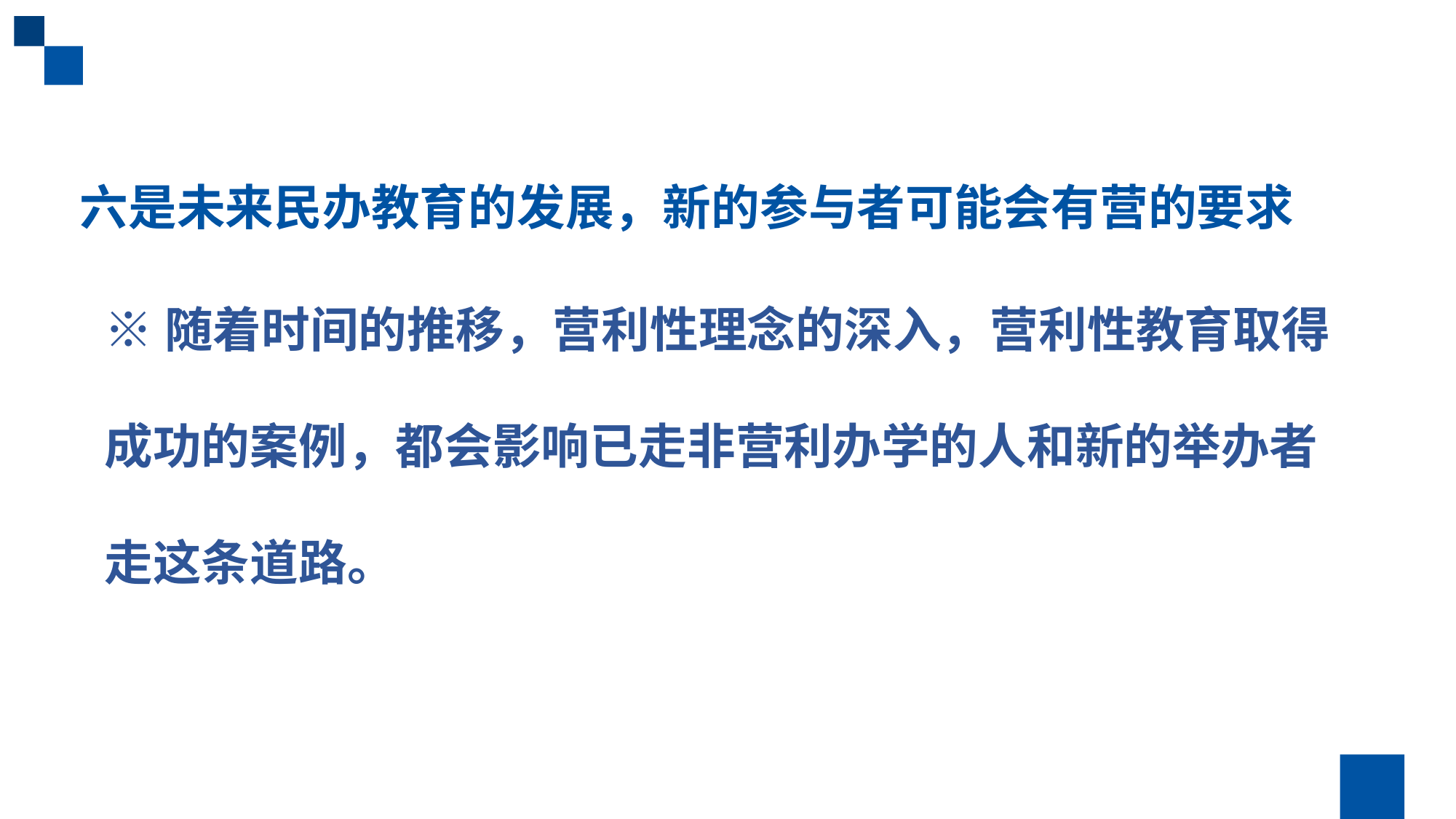

六是未来民办教育的发展，新的参与者可能会有营的要求

※随着时间的推移，营利性理念的深入，营利性教育取得成功的案例，都会影响已走非营利办学的人和新的举办者走这条道路。
98